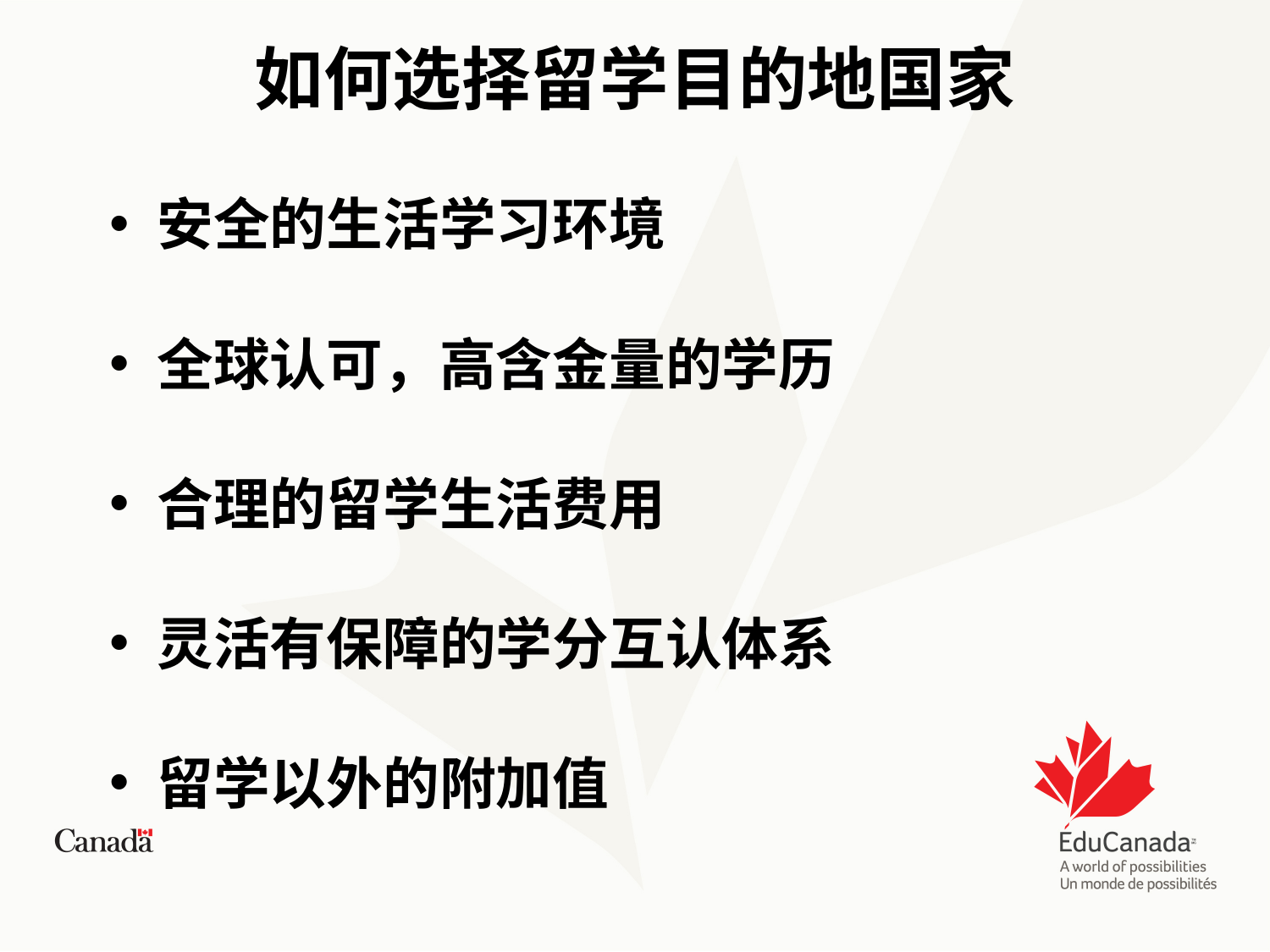

# 如何选择留学目的地国家
安全的生活学习环境

全球认可，高含金量的学历

合理的留学生活费用

灵活有保障的学分互认体系

留学以外的附加值